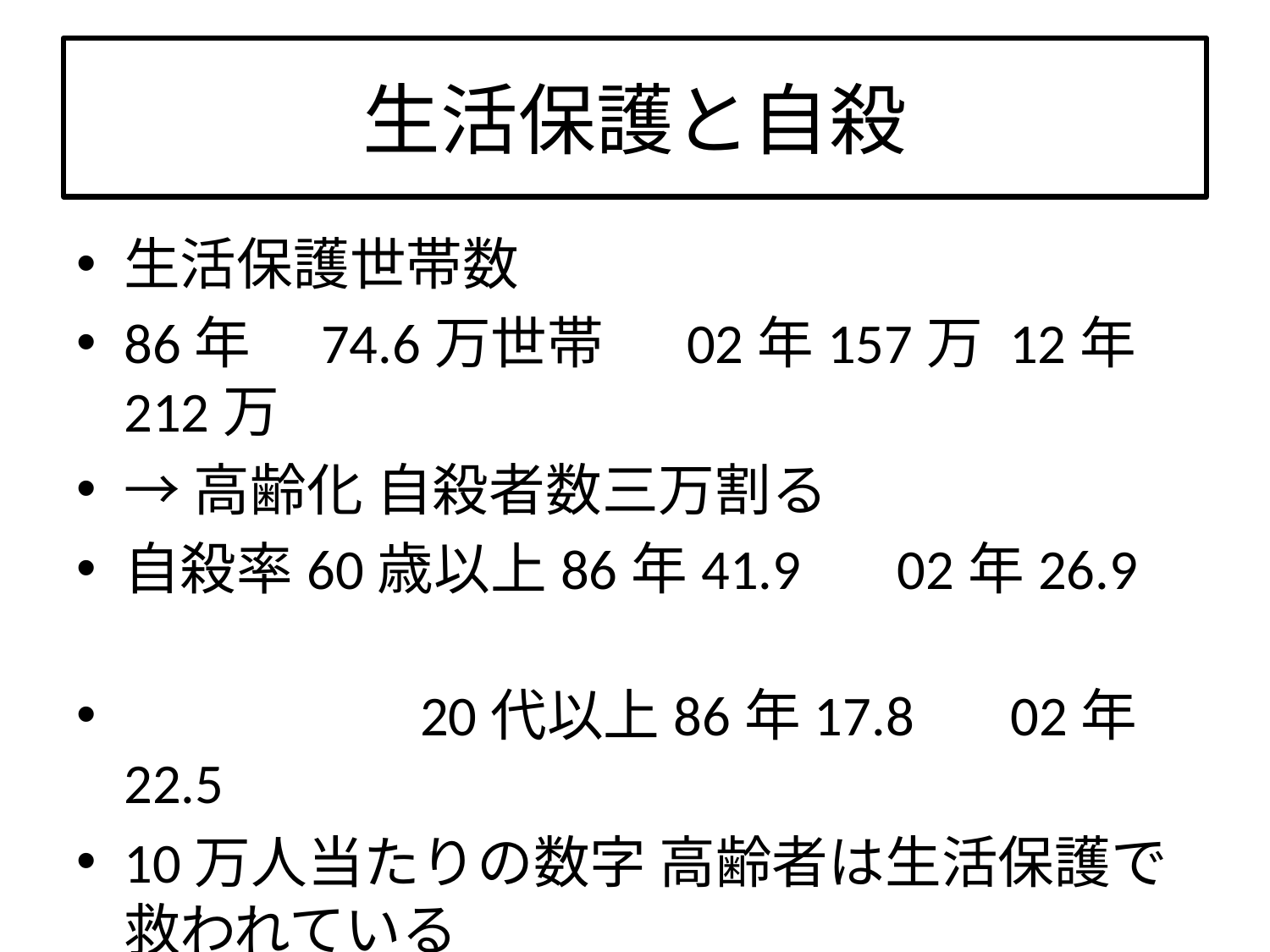

# 生活保護と自殺
生活保護世帯数
86年　74.6万世帯 　02年157万 12年212万
→高齢化 自殺者数三万割る
自殺率60歳以上86年41.9　 02年26.9
　　　　　20代以上86年17.8 　02年22.5
10万人当たりの数字 高齢者は生活保護で救われている